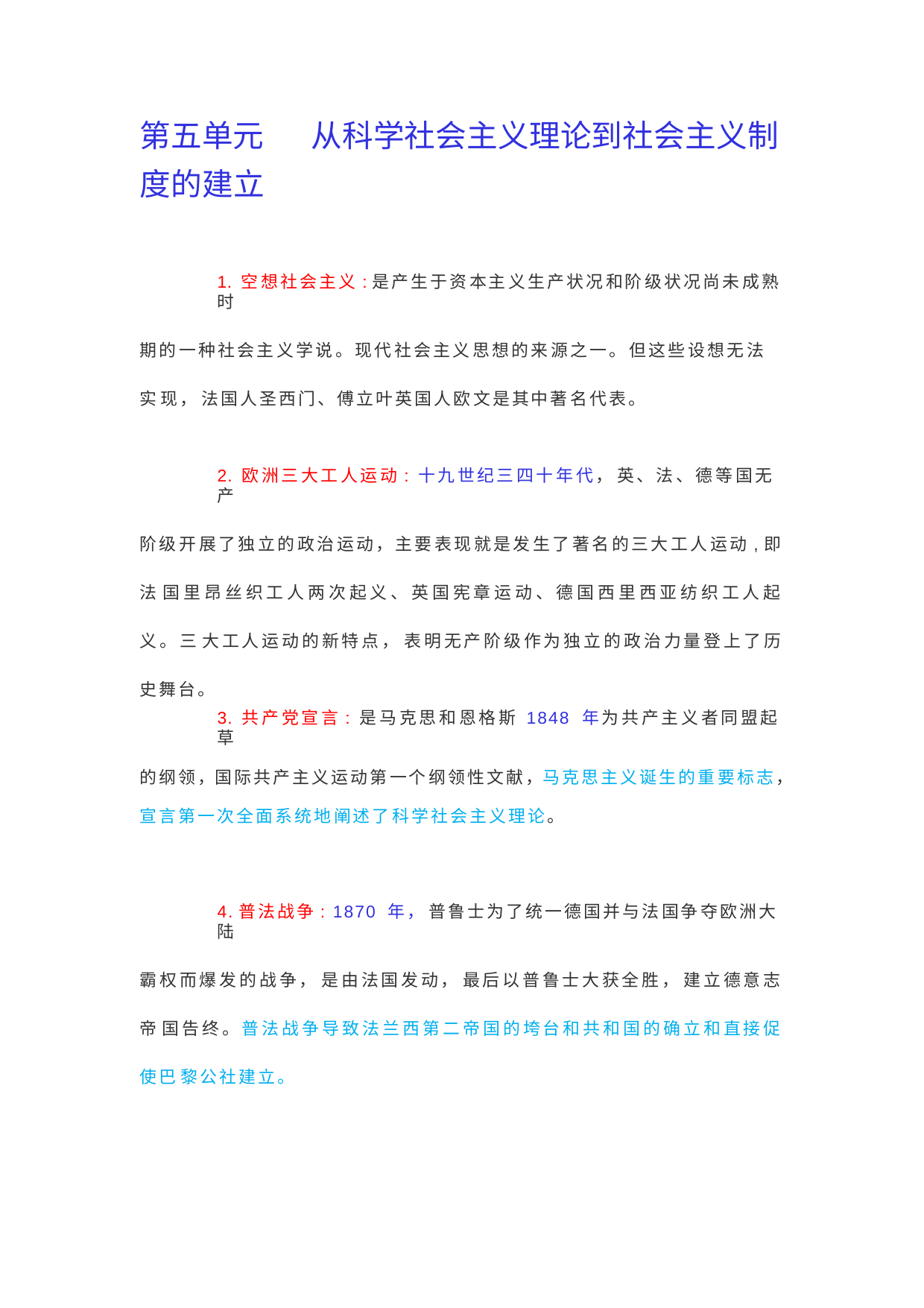

第五单元 度的建立
从科学社会主义理论到社会主义制
1. 空想社会主义:是产生于资本主义生产状况和阶级状况尚未成熟时
期的一种社会主义学说。现代社会主义思想的来源之一。但这些设想无法实 现， 法国人圣西门、傅立叶英国人欧文是其中著名代表。
2. 欧洲三大工人运动: 十九世纪三四十年代， 英、法、德等国无产
阶级开展了独立的政治运动，主要表现就是发生了著名的三大工人运动,即法 国里昂丝织工人两次起义、英国宪章运动、德国西里西亚纺织工人起义。三 大工人运动的新特点， 表明无产阶级作为独立的政治力量登上了历史舞台。
3. 共产党宣言: 是马克思和恩格斯 1848 年为共产主义者同盟起草

的纲领，国际共产主义运动第一个纲领性文献，马克思主义诞生的重要标志，

宣言第一次全面系统地阐述了科学社会主义理论。
4.普法战争: 1870 年， 普鲁士为了统一德国并与法国争夺欧洲大陆
霸权而爆发的战争， 是由法国发动， 最后以普鲁士大获全胜， 建立德意志帝 国告终。普法战争导致法兰西第二帝国的垮台和共和国的确立和直接促使巴 黎公社建立。